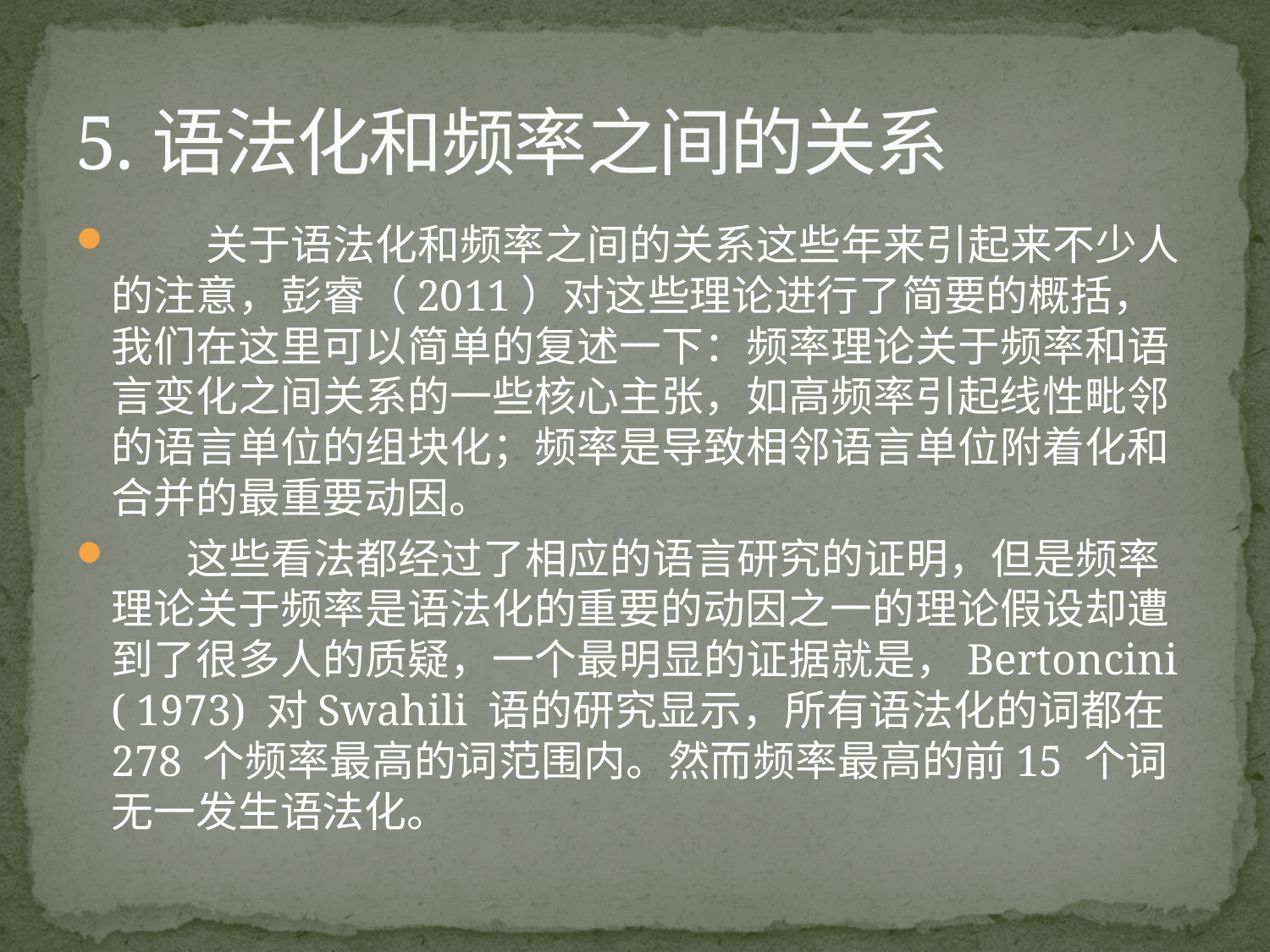

# 5.语法化和频率之间的关系
         关于语法化和频率之间的关系这些年来引起来不少人的注意，彭睿（2011）对这些理论进行了简要的概括，我们在这里可以简单的复述一下：频率理论关于频率和语言变化之间关系的一些核心主张，如高频率引起线性毗邻的语言单位的组块化；频率是导致相邻语言单位附着化和合并的最重要动因。
       这些看法都经过了相应的语言研究的证明，但是频率理论关于频率是语法化的重要的动因之一的理论假设却遭到了很多人的质疑，一个最明显的证据就是，Bertoncini ( 1973) 对Swahili 语的研究显示，所有语法化的词都在278 个频率最高的词范围内。然而频率最高的前15 个词无一发生语法化。